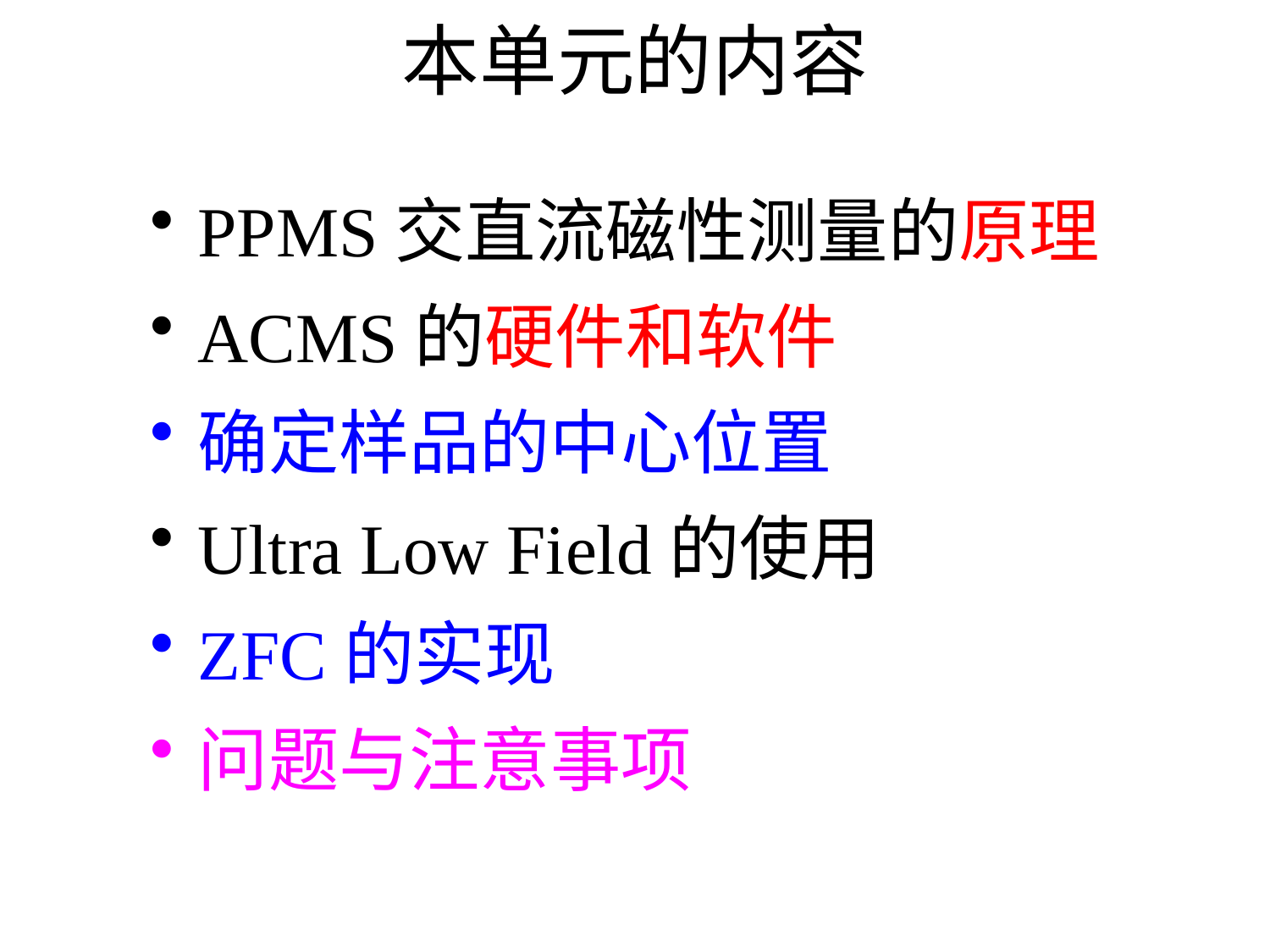

# 本单元的内容
PPMS交直流磁性测量的原理
ACMS的硬件和软件
确定样品的中心位置
Ultra Low Field的使用
ZFC的实现
问题与注意事项